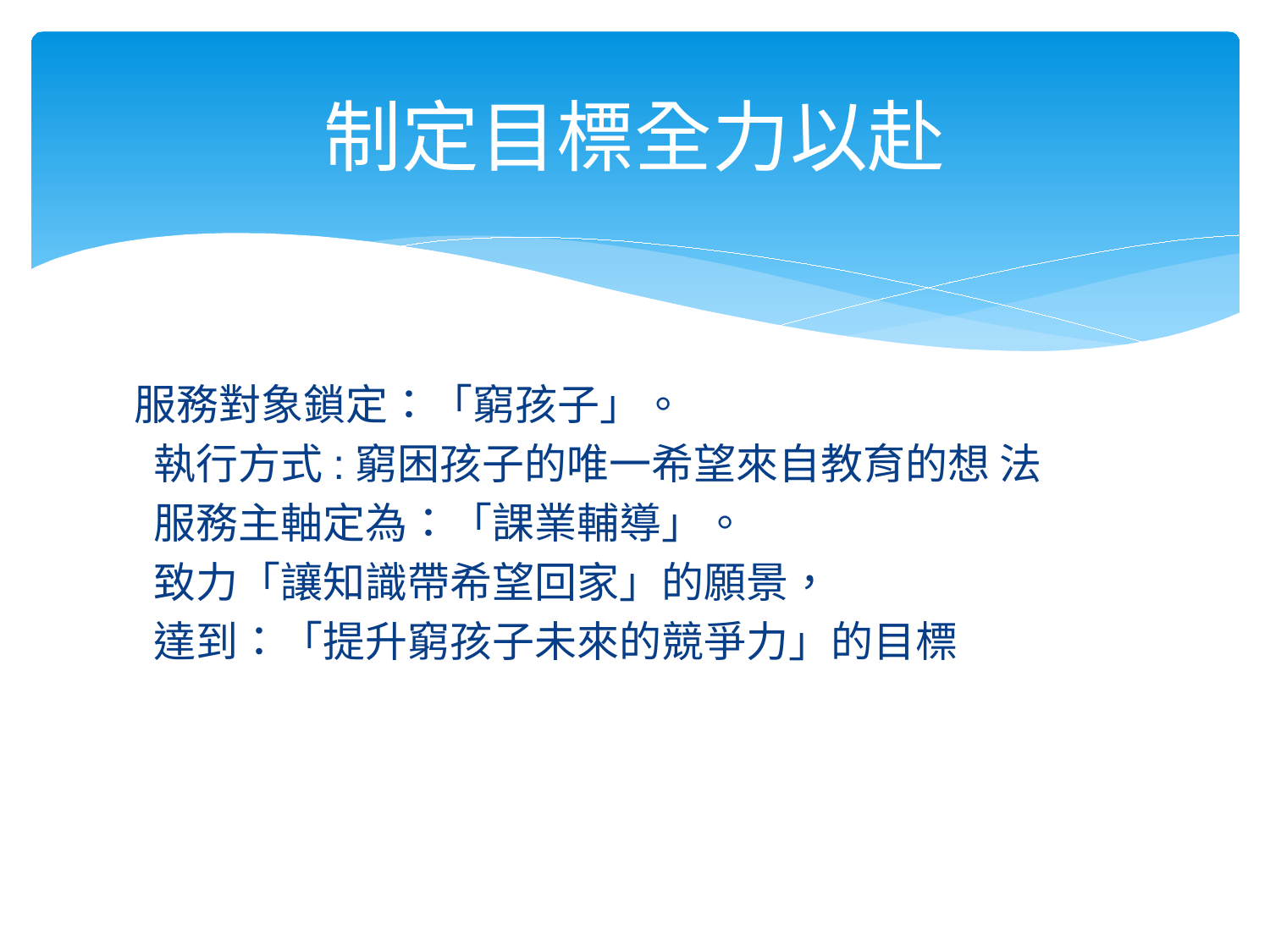

# 制定目標全力以赴
服務對象鎖定：「窮孩子」。
 執行方式:窮困孩子的唯一希望來自教育的想 法
 服務主軸定為：「課業輔導」。
 致力「讓知識帶希望回家」的願景，
 達到：「提升窮孩子未來的競爭力」的目標